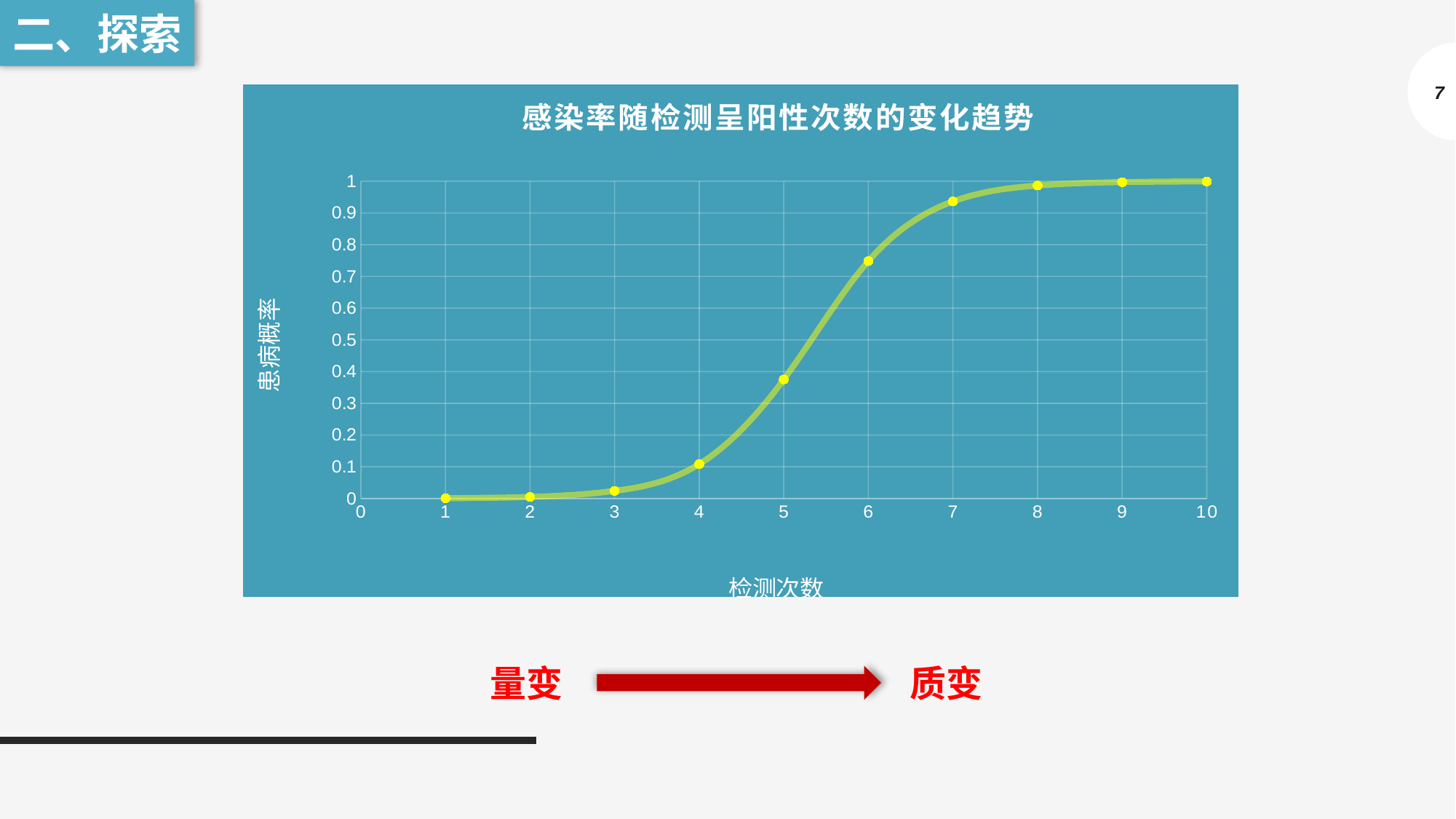

二、探索
7

### Chart: 感染率随检测呈阳性次数的变化趋势

| Category | 患病概率 |
|---|---|
量变
质变